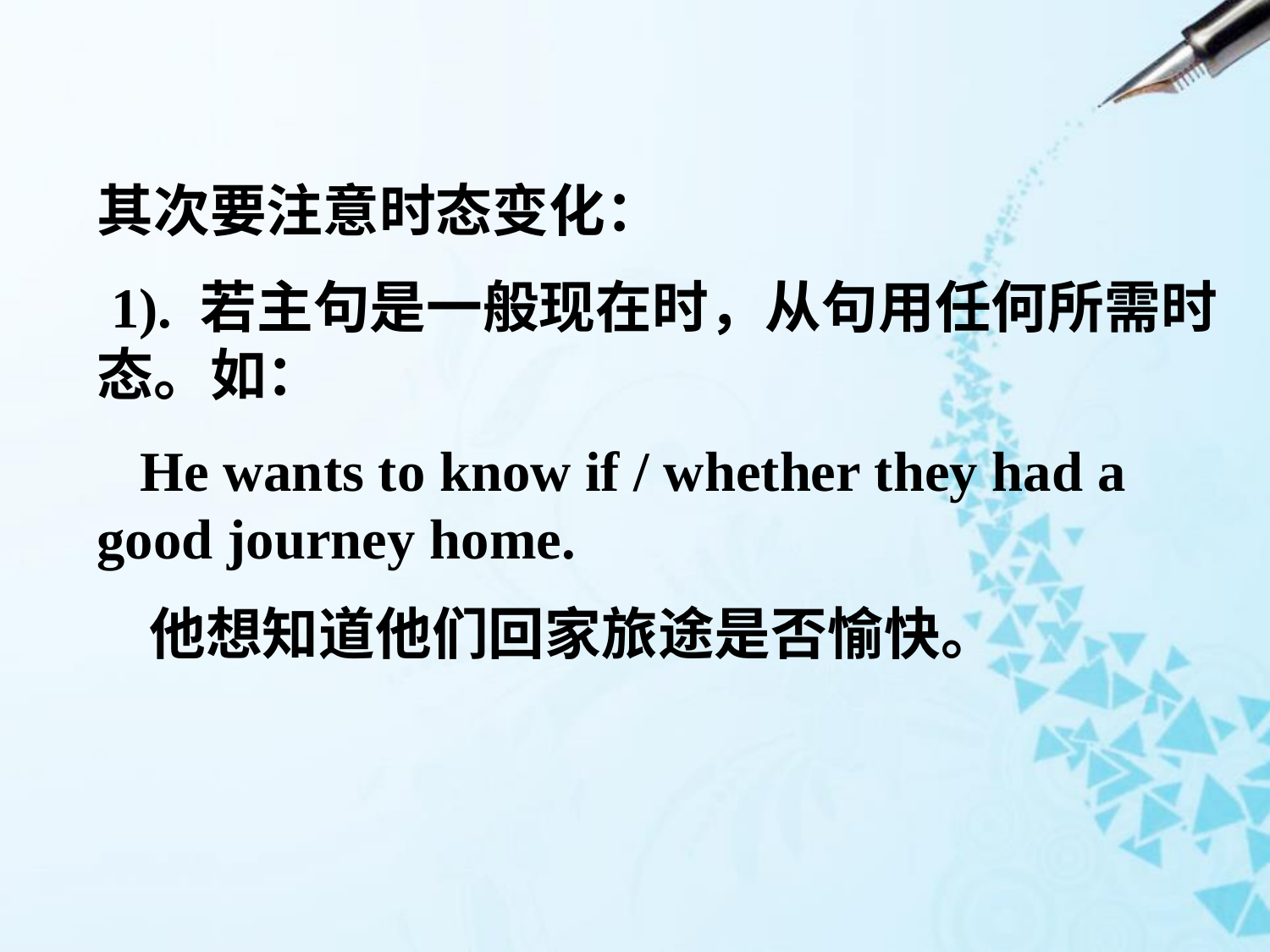

其次要注意时态变化：
 1). 若主句是一般现在时，从句用任何所需时态。如：
   He wants to know if / whether they had a good journey home.
   他想知道他们回家旅途是否愉快。